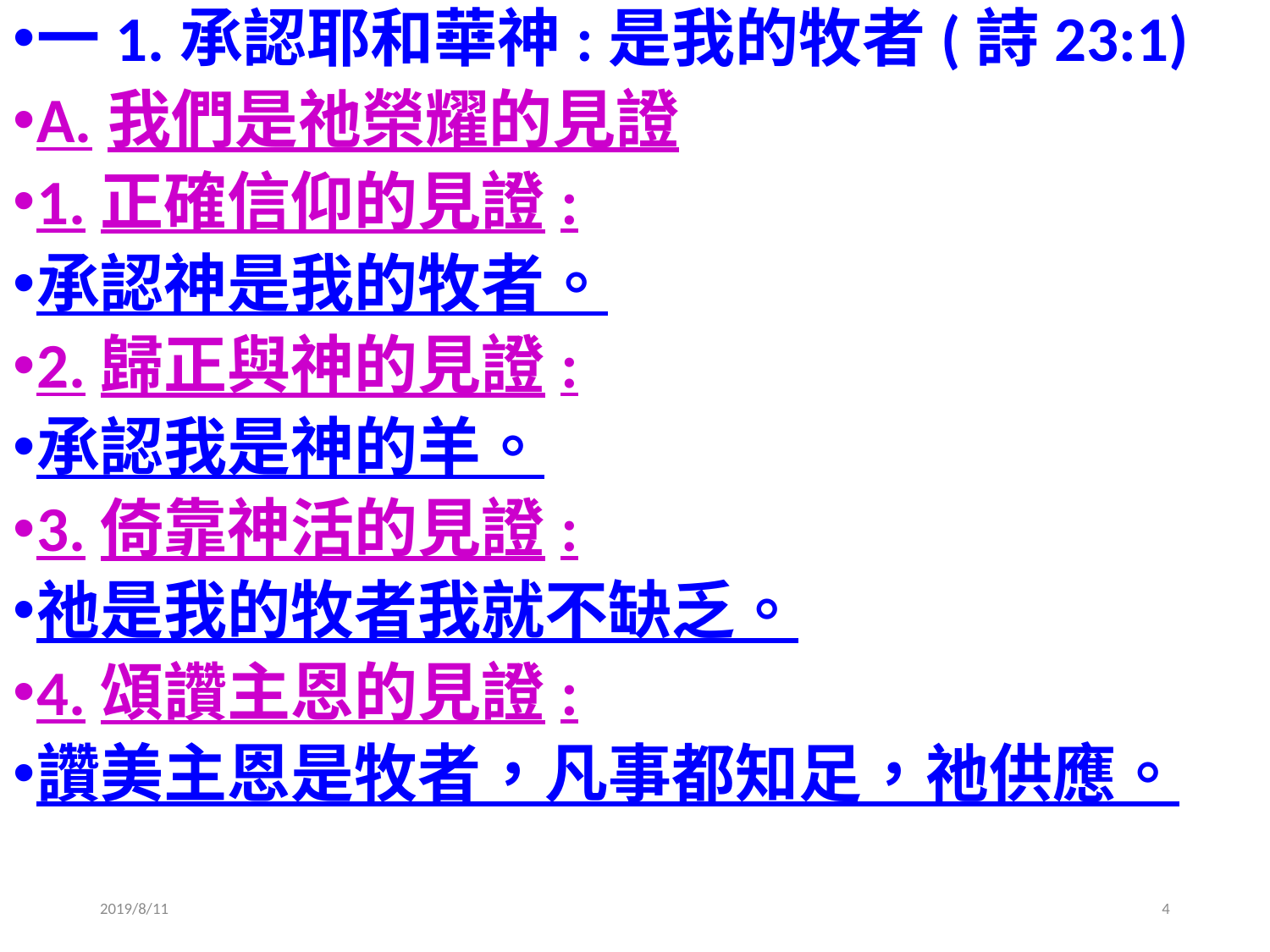

一1.承認耶和華神:是我的牧者(詩23:1)
A.我們是祂榮耀的見證
1.正確信仰的見證:
承認神是我的牧者。
2.歸正與神的見證:
承認我是神的羊。
3.倚靠神活的見證:
祂是我的牧者我就不缺乏。
4.頌讚主恩的見證:
讚美主恩是牧者，凡事都知足，祂供應。

2019/8/11
4